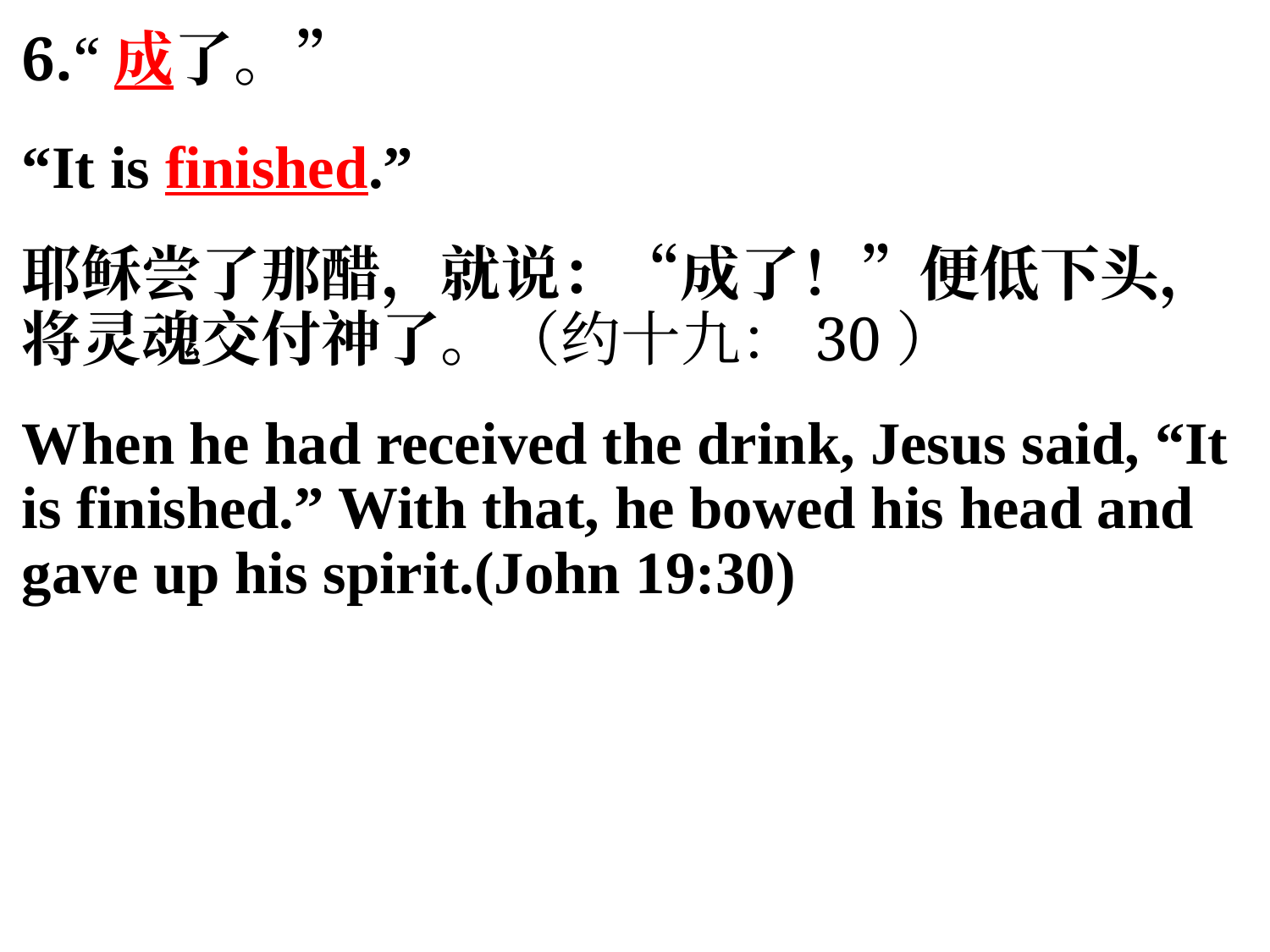

6.“成了。”

“It is finished.”

耶稣尝了那醋，就说：“成了！”便低下头，将灵魂交付神了。（约十九：30）

When he had received the drink, Jesus said, “It is finished.” With that, he bowed his head and gave up his spirit.(John 19:30)